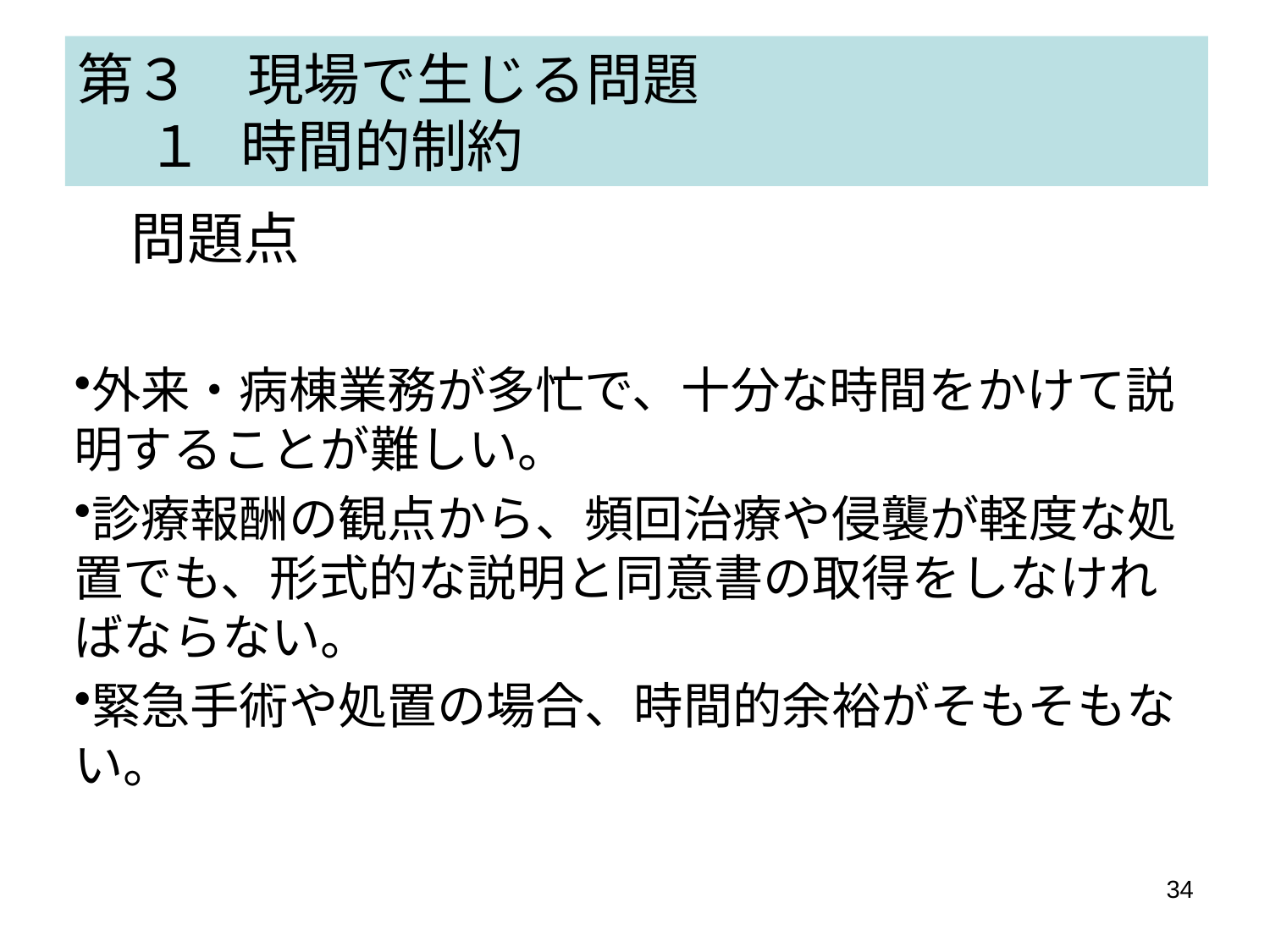

# 第３　現場で生じる問題 　 １   時間的制約
　問題点

外来・病棟業務が多忙で、十分な時間をかけて説明することが難しい。
診療報酬の観点から、頻回治療や侵襲が軽度な処置でも、形式的な説明と同意書の取得をしなければならない。
緊急手術や処置の場合、時間的余裕がそもそもない。

34